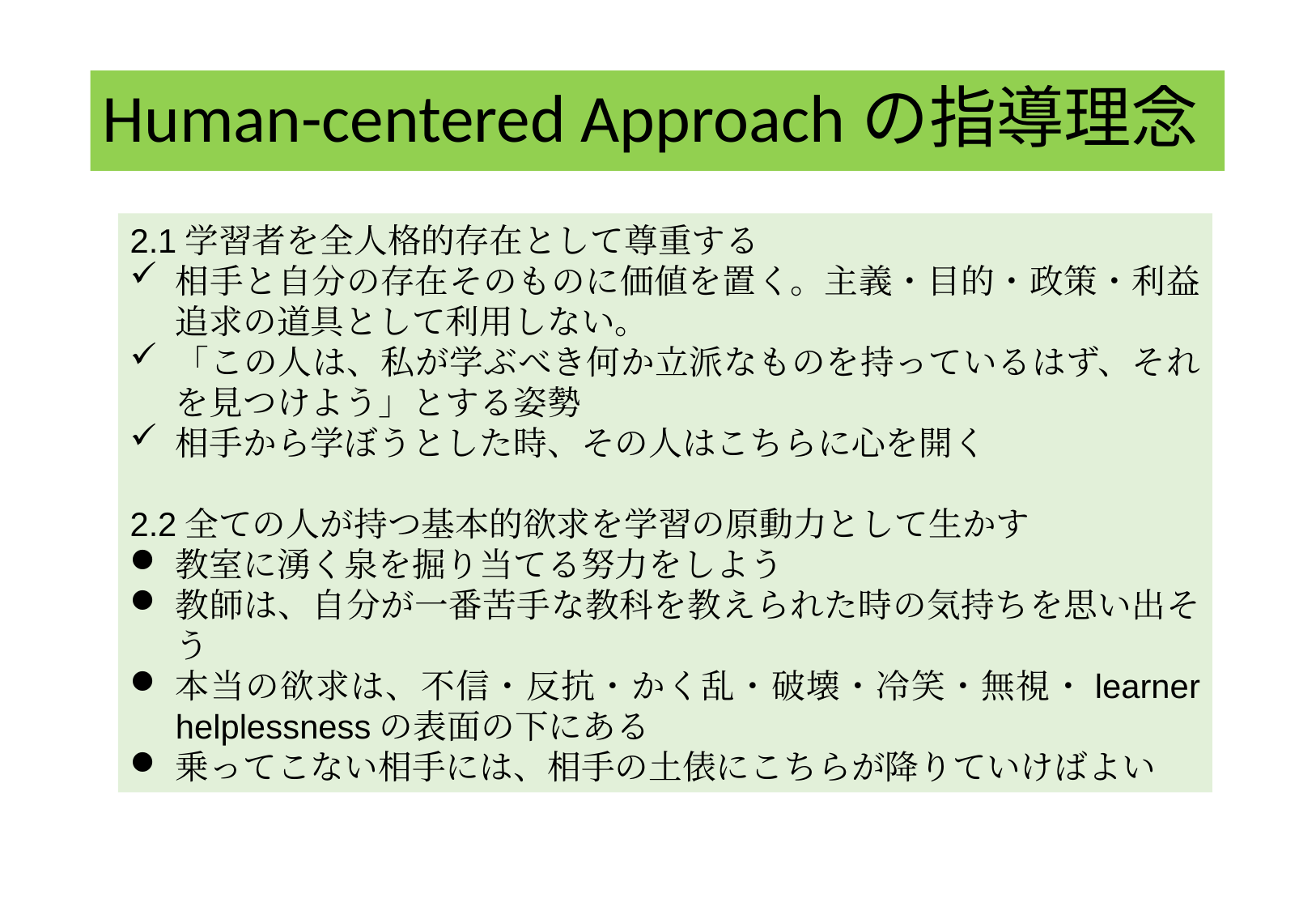

# Human-centered Approachの指導理念
2.1学習者を全人格的存在として尊重する
相手と自分の存在そのものに価値を置く。主義・目的・政策・利益追求の道具として利用しない。
「この人は、私が学ぶべき何か立派なものを持っているはず、それを見つけよう」とする姿勢
相手から学ぼうとした時、その人はこちらに心を開く

2.2全ての人が持つ基本的欲求を学習の原動力として生かす
教室に湧く泉を掘り当てる努力をしよう
教師は、自分が一番苦手な教科を教えられた時の気持ちを思い出そう
本当の欲求は、不信・反抗・かく乱・破壊・冷笑・無視・learner helplessnessの表面の下にある
乗ってこない相手には、相手の土俵にこちらが降りていけばよい